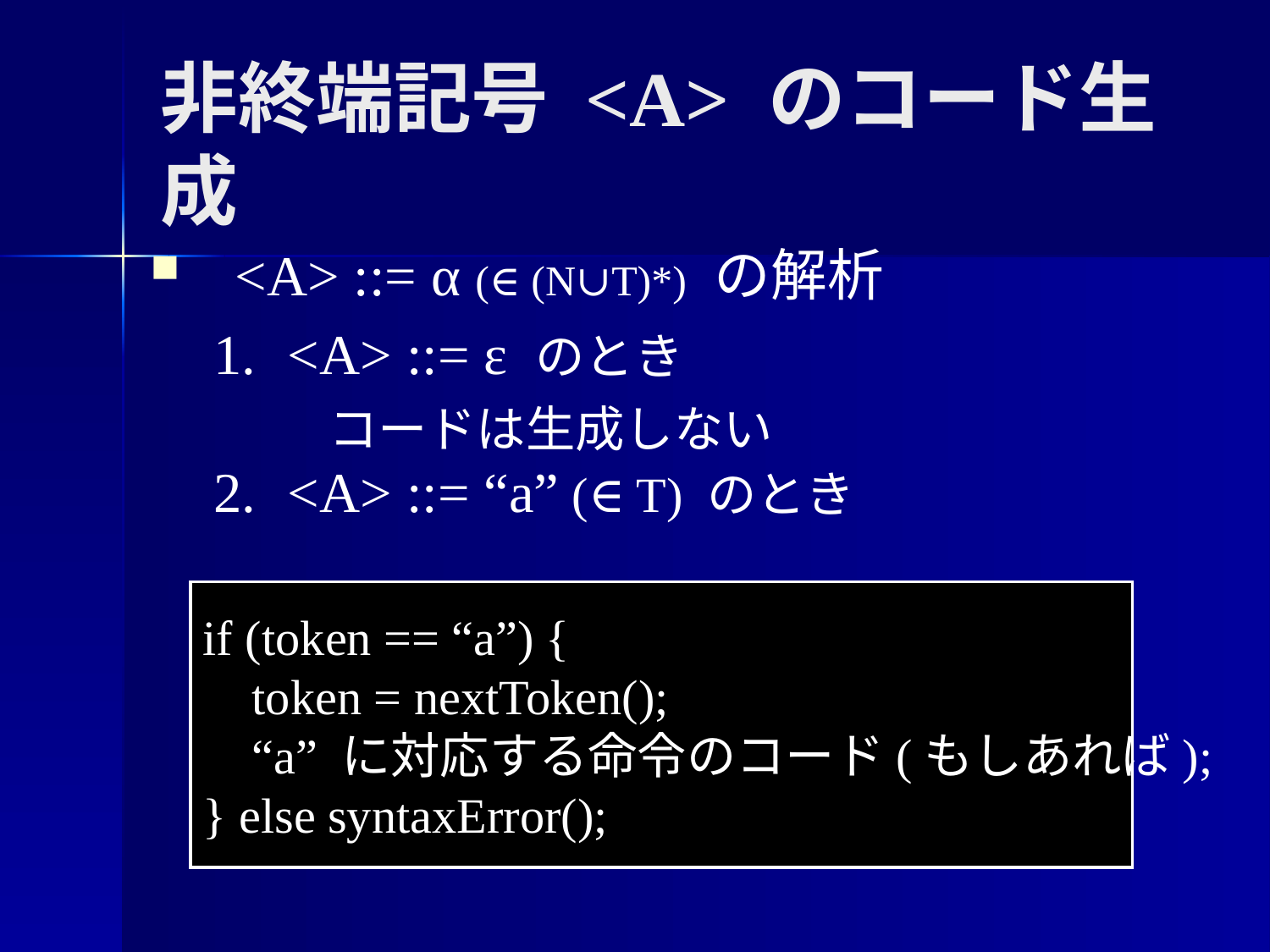

非終端記号 <A> のコード生成
<A> ::= α (∈ (N∪T)*) の解析
<A> ::= ε のとき

<A> ::= “a” (∈ T) のとき
コードは生成しない
if (token == “a”) {
    token = nextToken();
    “a” に対応する命令のコード(もしあれば);
} else syntaxError();